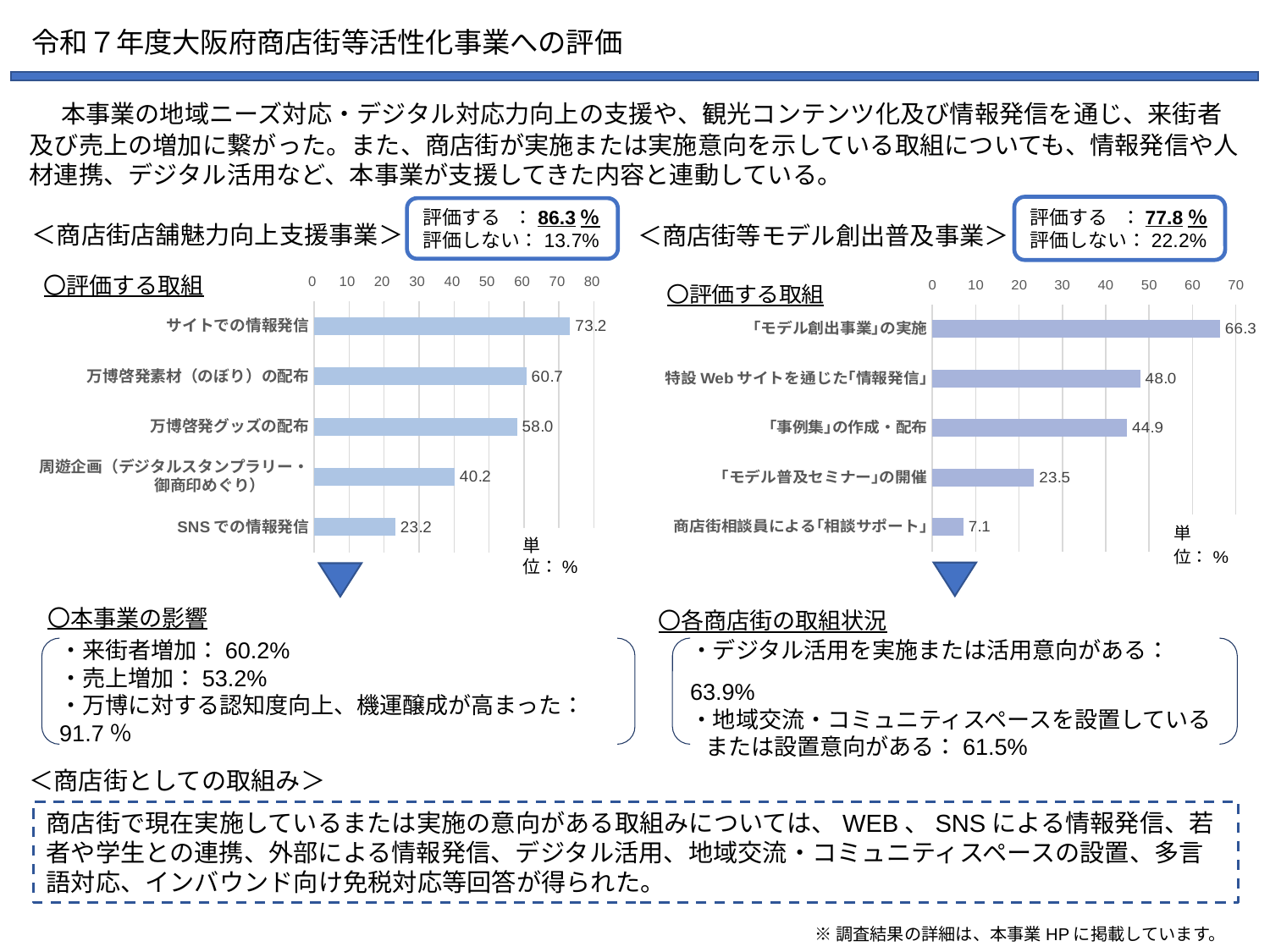

令和７年度大阪府商店街等活性化事業への評価

　本事業の地域ニーズ対応・デジタル対応力向上の支援や、観光コンテンツ化及び情報発信を通じ、来街者及び売上の増加に繋がった。また、商店街が実施または実施意向を示している取組についても、情報発信や人材連携、デジタル活用など、本事業が支援してきた内容と連動している。
評価する   ：77.8％
評価しない：22.2%
評価する   ：86.3％
評価しない：13.7%
＜商店街店舗魅力向上支援事業＞
＜商店街等モデル創出普及事業＞
〇評価する取組

### Chart

| Category | ％ |
|---|---|
| SNSでの情報発信 | 23.214285714285715 |
| 周遊企画（デジタルスタンプラリー・
                 御商印めぐり） | 40.17857142857143 |
| 万博啓発グッズの配布 | 58.03571428571429 |
| 万博啓発素材（のぼり）の配布 | 60.71428571428571 |
| サイトでの情報発信 | 73.2142857142857 |

### Chart

| Category | ％ |
|---|---|
| 商店街相談員による｢相談サポート｣ | 7.142857142857142 |
| ｢モデル普及セミナー｣の開催 | 23.46938775510204 |
| ｢事例集｣の作成・配布 | 44.89795918367347 |
| 特設Webサイトを通じた｢情報発信｣ | 47.95918367346938 |
| ｢モデル創出事業｣の実施 | 66.3265306122449 |
単位：%

〇本事業の影響
〇各商店街の取組状況
・デジタル活用を実施または活用意向がある：63.9%
・地域交流・コミュニティスペースを設置している
  または設置意向がある：61.5%
・来街者増加：60.2%
・売上増加：53.2%
・万博に対する認知度向上、機運醸成が高まった：91.7％
＜商店街としての取組み＞
商店街で現在実施しているまたは実施の意向がある取組みについては、WEB、SNSによる情報発信、若者や学生との連携、外部による情報発信、デジタル活用、地域交流・コミュニティスペースの設置、多言語対応、インバウンド向け免税対応等回答が得られた。
※調査結果の詳細は、本事業HPに掲載しています。